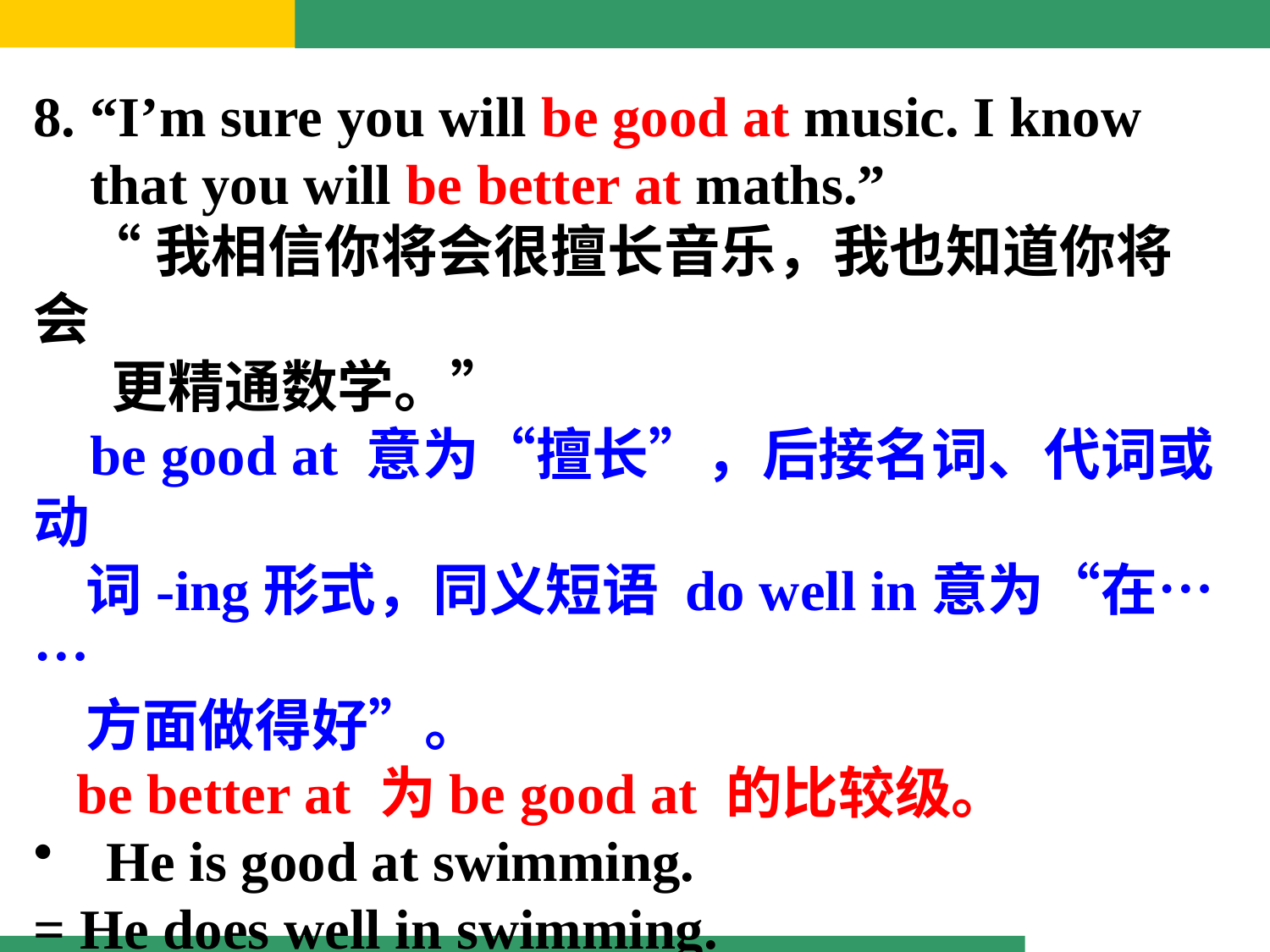

8. “I’m sure you will be good at music. I know
    that you will be better at maths.”
    “我相信你将会很擅长音乐，我也知道你将会
     更精通数学。”
    be good at 意为“擅长”，后接名词、代词或动
   词-ing形式，同义短语 do well in意为“在……
   方面做得好”。
   be better at 为be good at 的比较级。
   He is good at swimming.
= He does well in swimming.
   他擅长游泳。